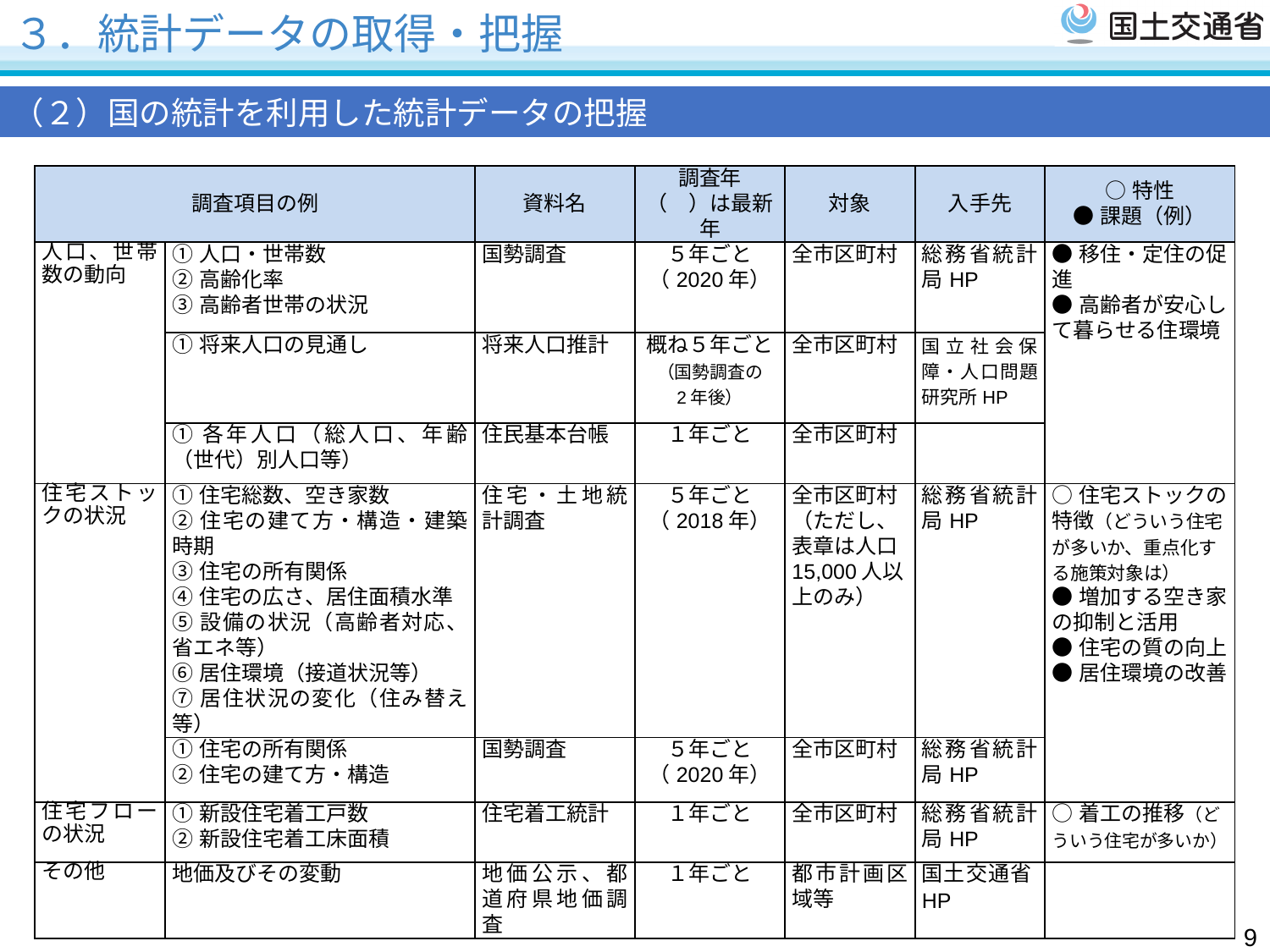

# ３．統計データの取得・把握
（２）国の統計を利用した統計データの把握
| 調査項目の例 |  | 資料名 | 調査年 （　）は最新年 | 対象 | 入手先 | ○特性 ●課題（例） |
| --- | --- | --- | --- | --- | --- | --- |
| 人口、世帯数の動向 | ①人口・世帯数 ②高齢化率 ③高齢者世帯の状況 | 国勢調査 | ５年ごと （2020年） | 全市区町村 | 総務省統計局HP | ●移住・定住の促進 ●高齢者が安心して暮らせる住環境 |
|  | ①将来人口の見通し | 将来人口推計 | 概ね５年ごと （国勢調査の 2年後） | 全市区町村 | 国立社会保障・人口問題研究所HP |  |
|  | ①各年人口（総人口、年齢（世代）別人口等） | 住民基本台帳 | １年ごと | 全市区町村 |  |  |
| 住宅ストックの状況 | ①住宅総数、空き家数 ②住宅の建て方・構造・建築時期 ③住宅の所有関係 ④住宅の広さ、居住面積水準 ⑤設備の状況（高齢者対応、省エネ等） ⑥居住環境（接道状況等） ⑦居住状況の変化（住み替え等） | 住宅・土地統計調査 | ５年ごと （2018年） | 全市区町村（ただし、表章は人口15,000人以上のみ） | 総務省統計局HP | ○住宅ストックの特徴（どういう住宅が多いか、重点化する施策対象は） ●増加する空き家の抑制と活用 ●住宅の質の向上 ●居住環境の改善 |
|  | ①住宅の所有関係 ②住宅の建て方・構造 | 国勢調査 | ５年ごと （2020年） | 全市区町村 | 総務省統計局HP |  |
| 住宅フローの状況 | ①新設住宅着工戸数 ②新設住宅着工床面積 | 住宅着工統計 | １年ごと | 全市区町村 | 総務省統計局HP | ○着工の推移（どういう住宅が多いか） |
| その他 | 地価及びその変動 | 地価公示、都道府県地価調査 | １年ごと | 都市計画区域等 | 国土交通省HP |  |
9